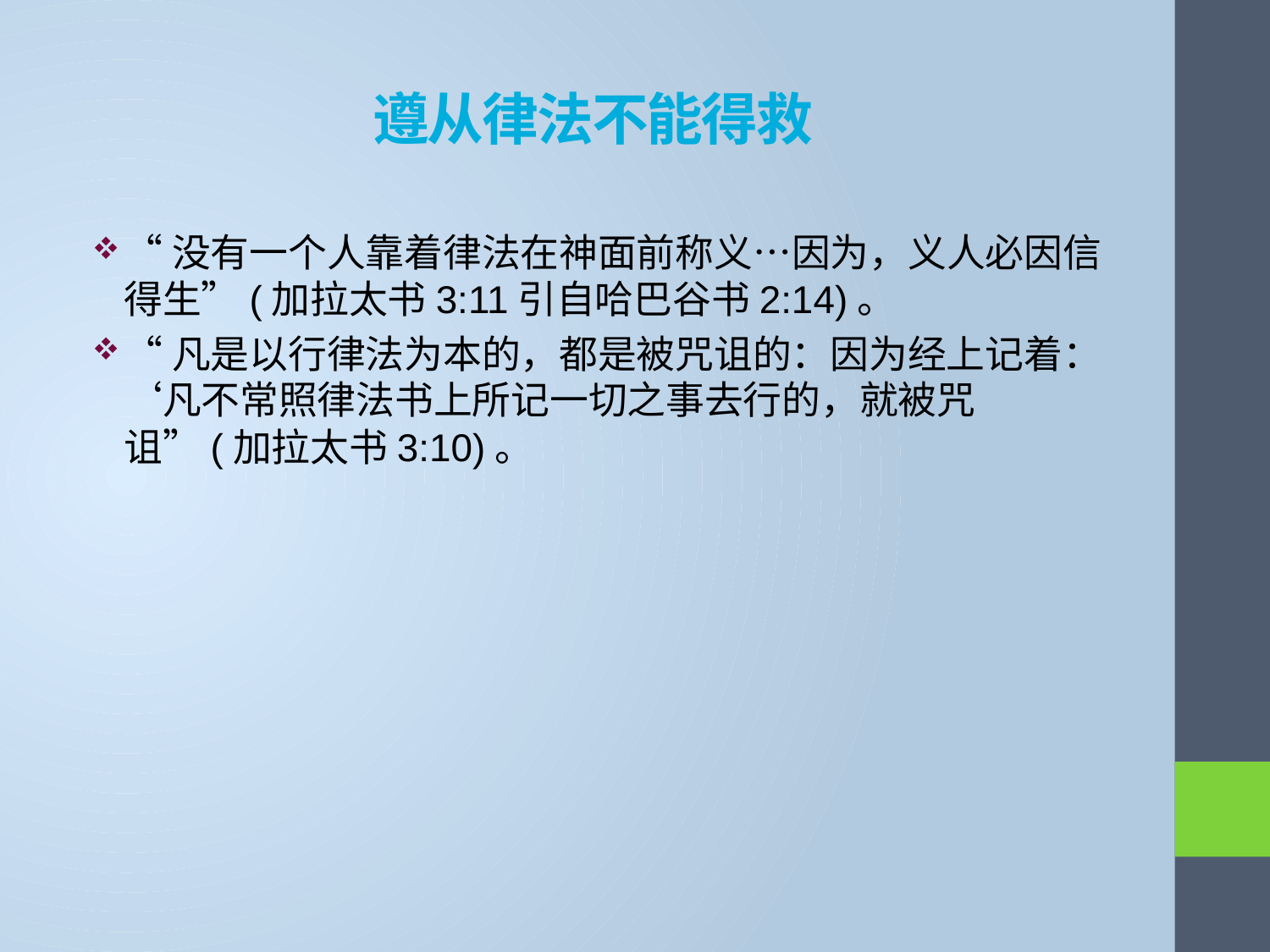

# 遵从律法不能得救
“没有一个人靠着律法在神面前称义…因为，义人必因信得生”(加拉太书3:11引自哈巴谷书2:14)。
“凡是以行律法为本的，都是被咒诅的：因为经上记着：‘凡不常照律法书上所记一切之事去行的，就被咒诅”(加拉太书3:10)。